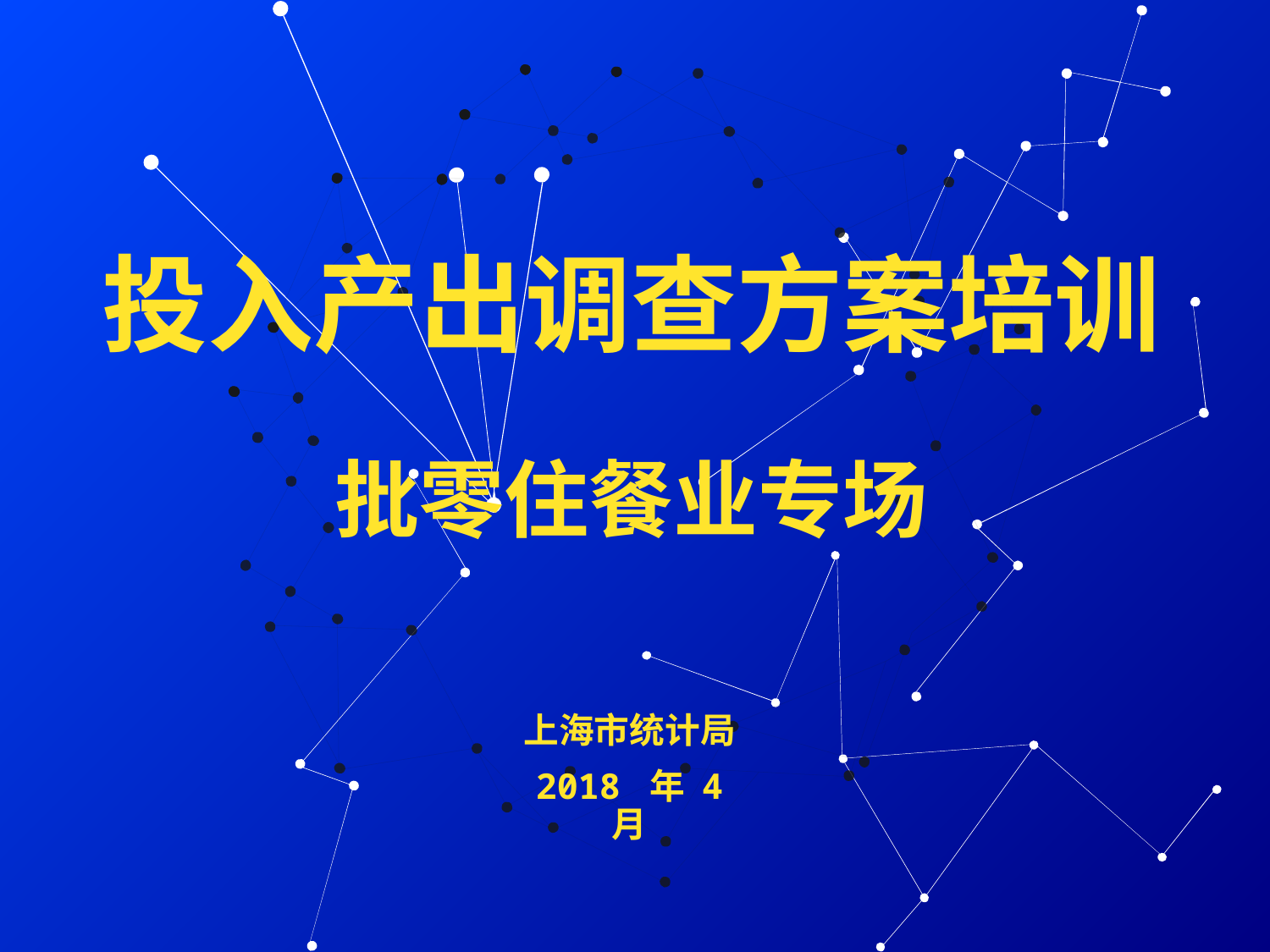

# 投入产出调查方案培训
批零住餐业专场
上海市统计局
2018 年 4 月